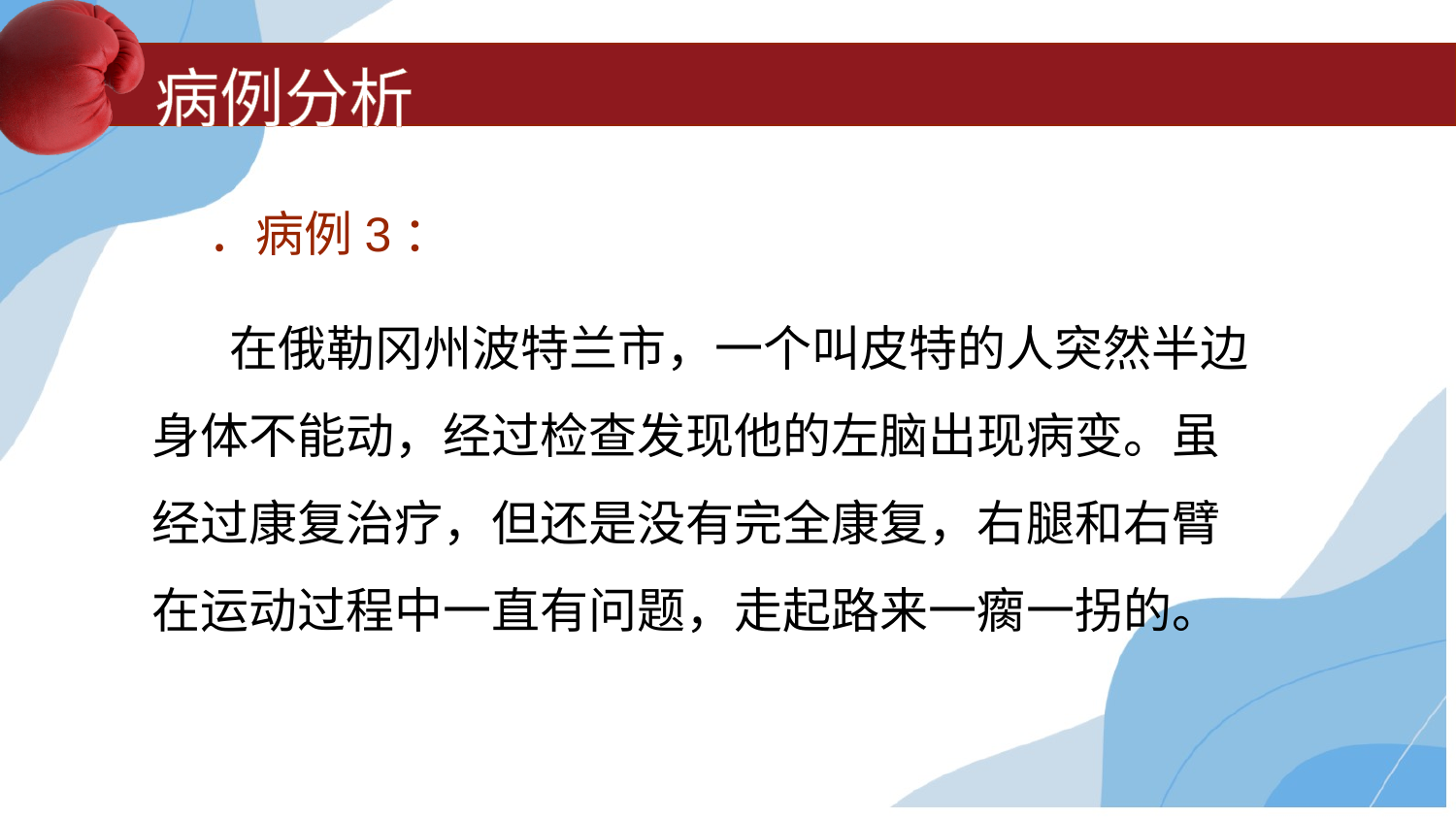

# 病例分析
    ﹒病例3：
      在俄勒冈州波特兰市，一个叫皮特的人突然半边身体不能动，经过检查发现他的左脑出现病变。虽经过康复治疗，但还是没有完全康复，右腿和右臂在运动过程中一直有问题，走起路来一瘸一拐的。